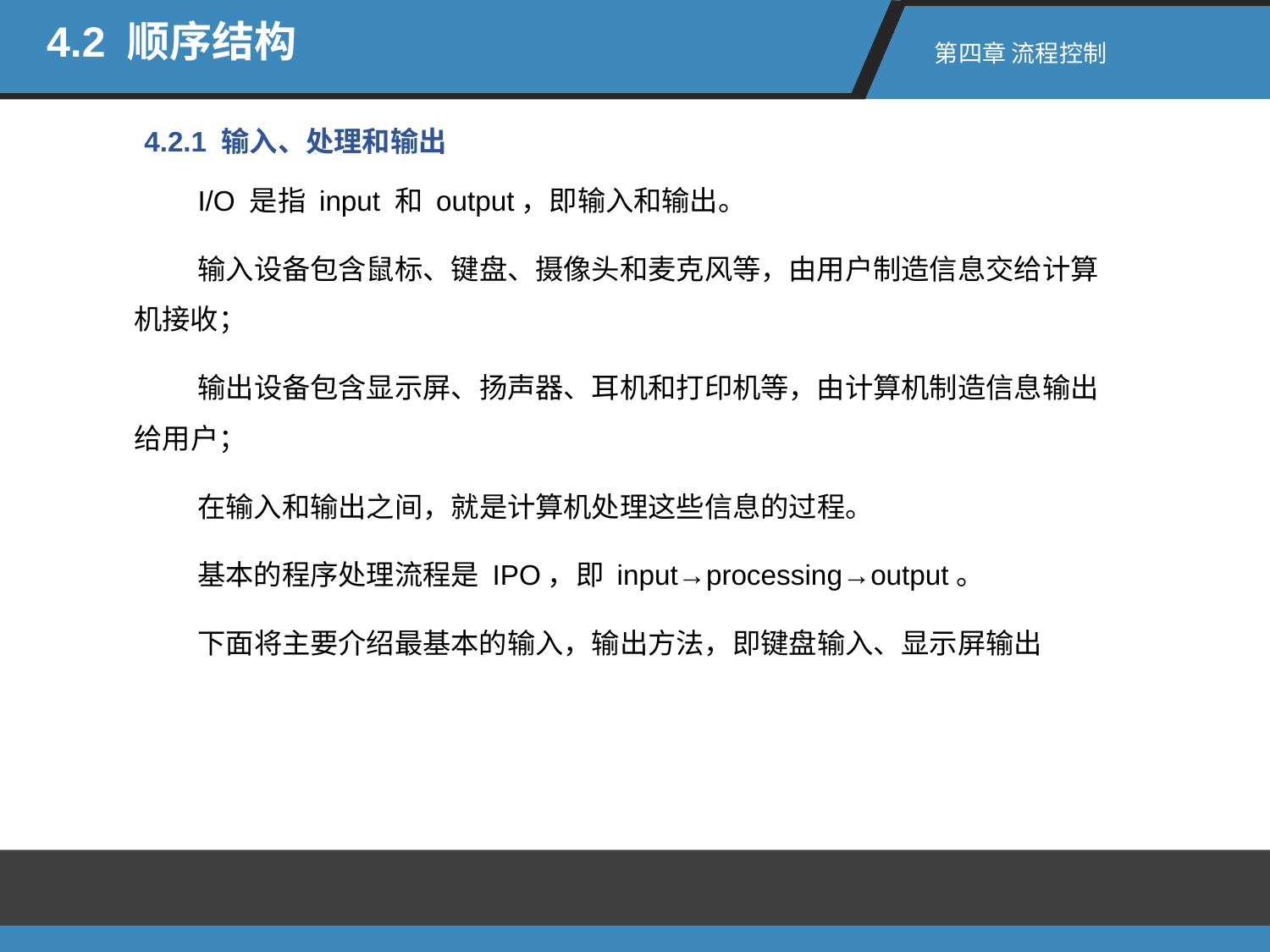

4.2 顺序结构
第四章 流程控制
4.2.1 输入、处理和输出
I/O 是指 input 和 output，即输入和输出。
输入设备包含鼠标、键盘、摄像头和麦克风等，由用户制造信息交给计算机接收；
输出设备包含显示屏、扬声器、耳机和打印机等，由计算机制造信息输出给用户；
在输入和输出之间，就是计算机处理这些信息的过程。
基本的程序处理流程是 IPO，即 input→processing→output。
下面将主要介绍最基本的输入，输出方法，即键盘输入、显示屏输出